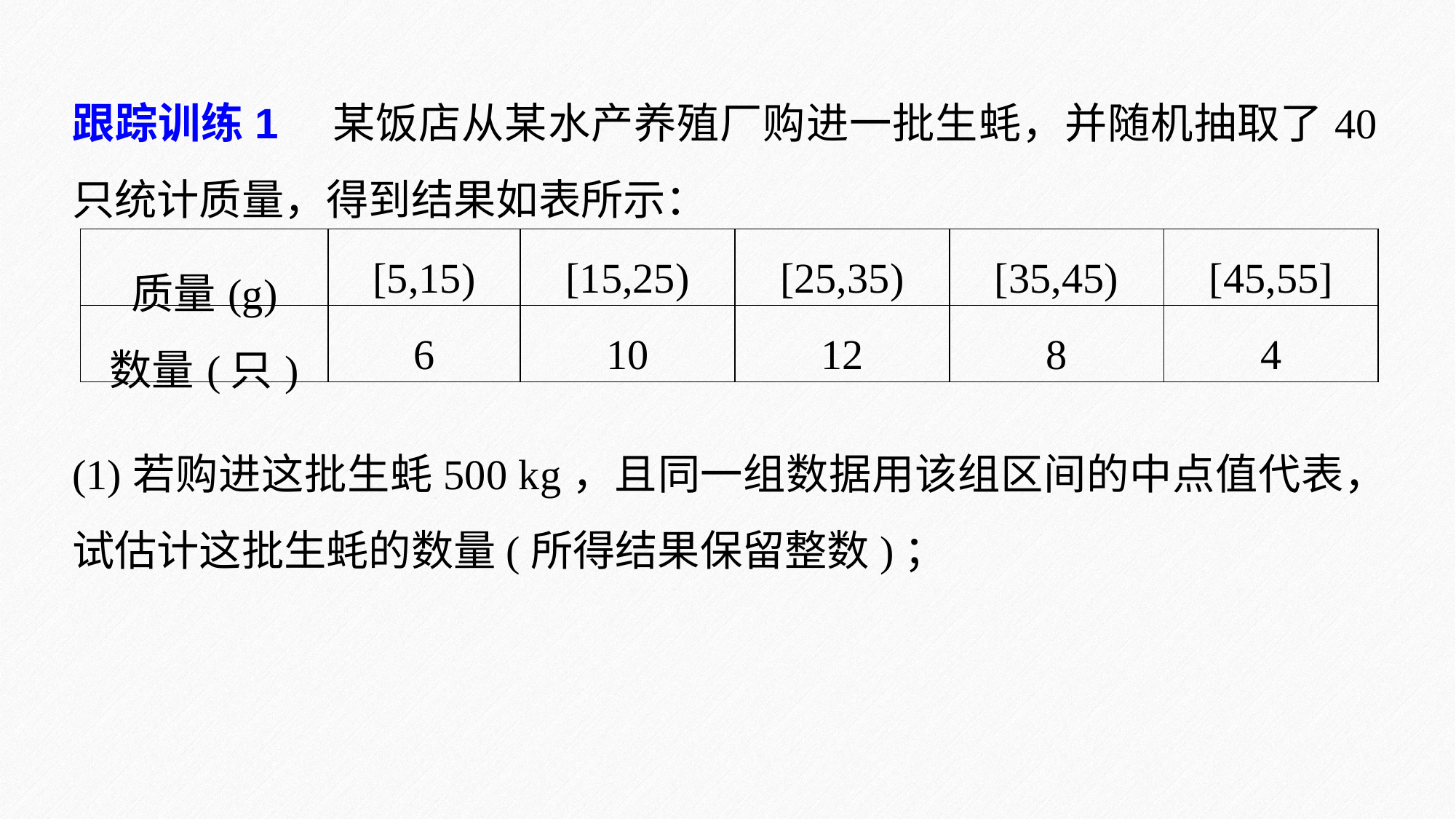

跟踪训练1　某饭店从某水产养殖厂购进一批生蚝，并随机抽取了40只统计质量，得到结果如表所示：
| 质量(g) | [5,15) | [15,25) | [25,35) | [35,45) | [45,55] |
| --- | --- | --- | --- | --- | --- |
| 数量(只) | 6 | 10 | 12 | 8 | 4 |
(1)若购进这批生蚝500 kg，且同一组数据用该组区间的中点值代表，试估计这批生蚝的数量(所得结果保留整数)；